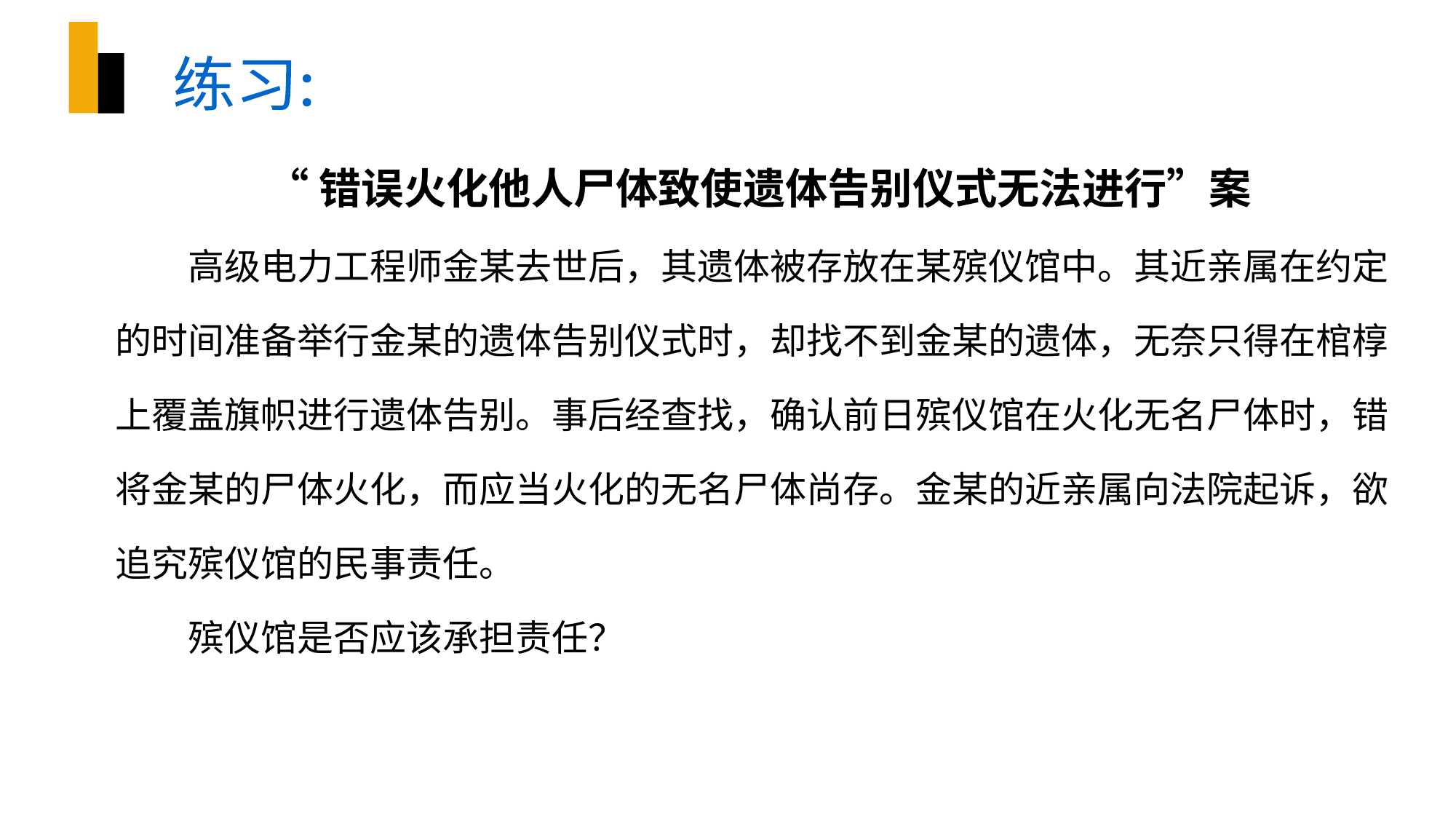

练习:
“错误火化他人尸体致使遗体告别仪式无法进行”案
高级电力工程师金某去世后，其遗体被存放在某殡仪馆中。其近亲属在约定的时间准备举行金某的遗体告别仪式时，却找不到金某的遗体，无奈只得在棺椁上覆盖旗帜进行遗体告别。事后经查找，确认前日殡仪馆在火化无名尸体时，错将金某的尸体火化，而应当火化的无名尸体尚存。金某的近亲属向法院起诉，欲追究殡仪馆的民事责任。
殡仪馆是否应该承担责任？